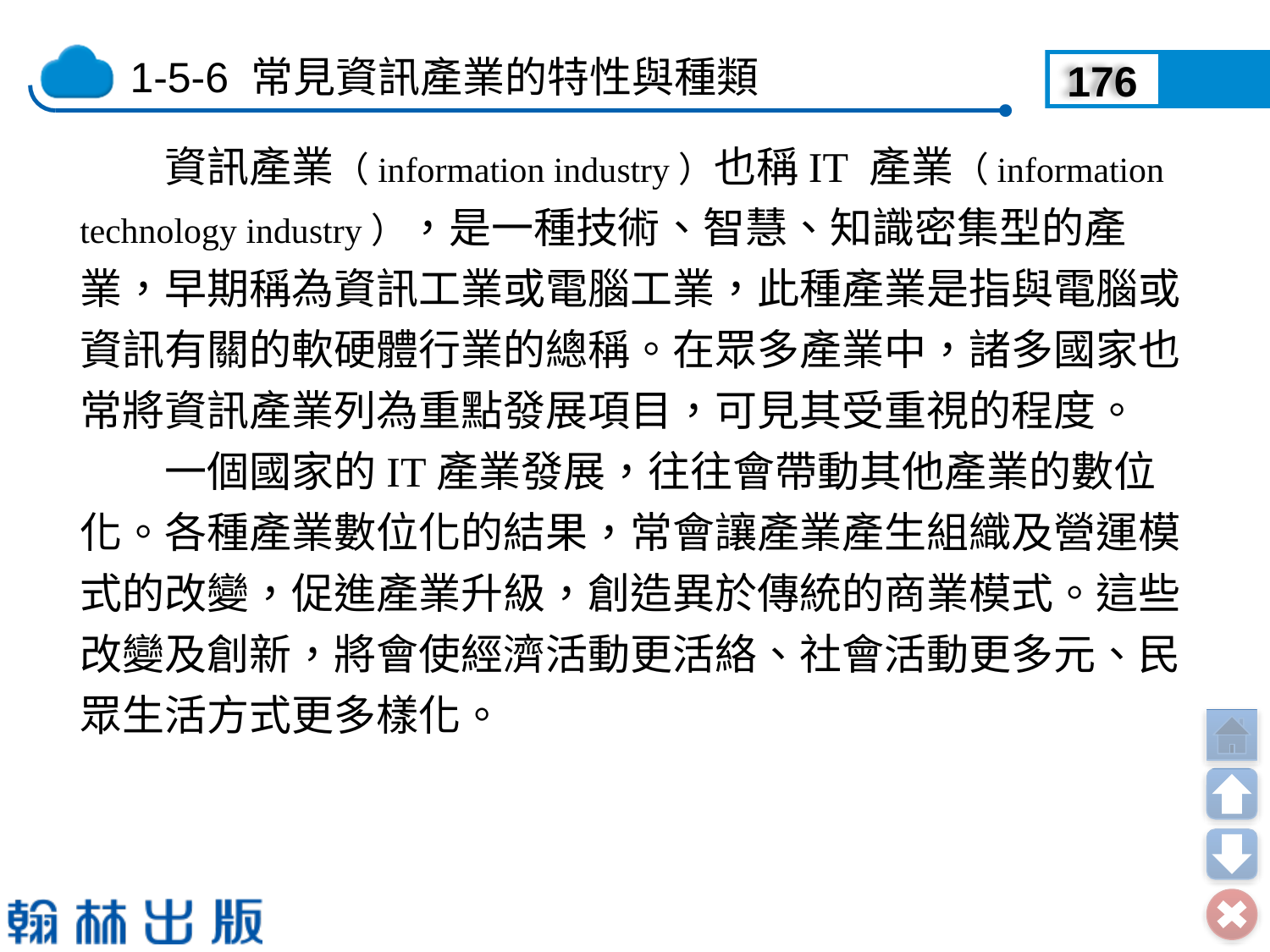

176
　　資訊產業（information industry）也稱IT 產業（information technology industry），是一種技術、智慧、知識密集型的產業，早期稱為資訊工業或電腦工業，此種產業是指與電腦或資訊有關的軟硬體行業的總稱。在眾多產業中，諸多國家也常將資訊產業列為重點發展項目，可見其受重視的程度。
　　一個國家的IT產業發展，往往會帶動其他產業的數位化。各種產業數位化的結果，常會讓產業產生組織及營運模式的改變，促進產業升級，創造異於傳統的商業模式。這些改變及創新，將會使經濟活動更活絡、社會活動更多元、民眾生活方式更多樣化。